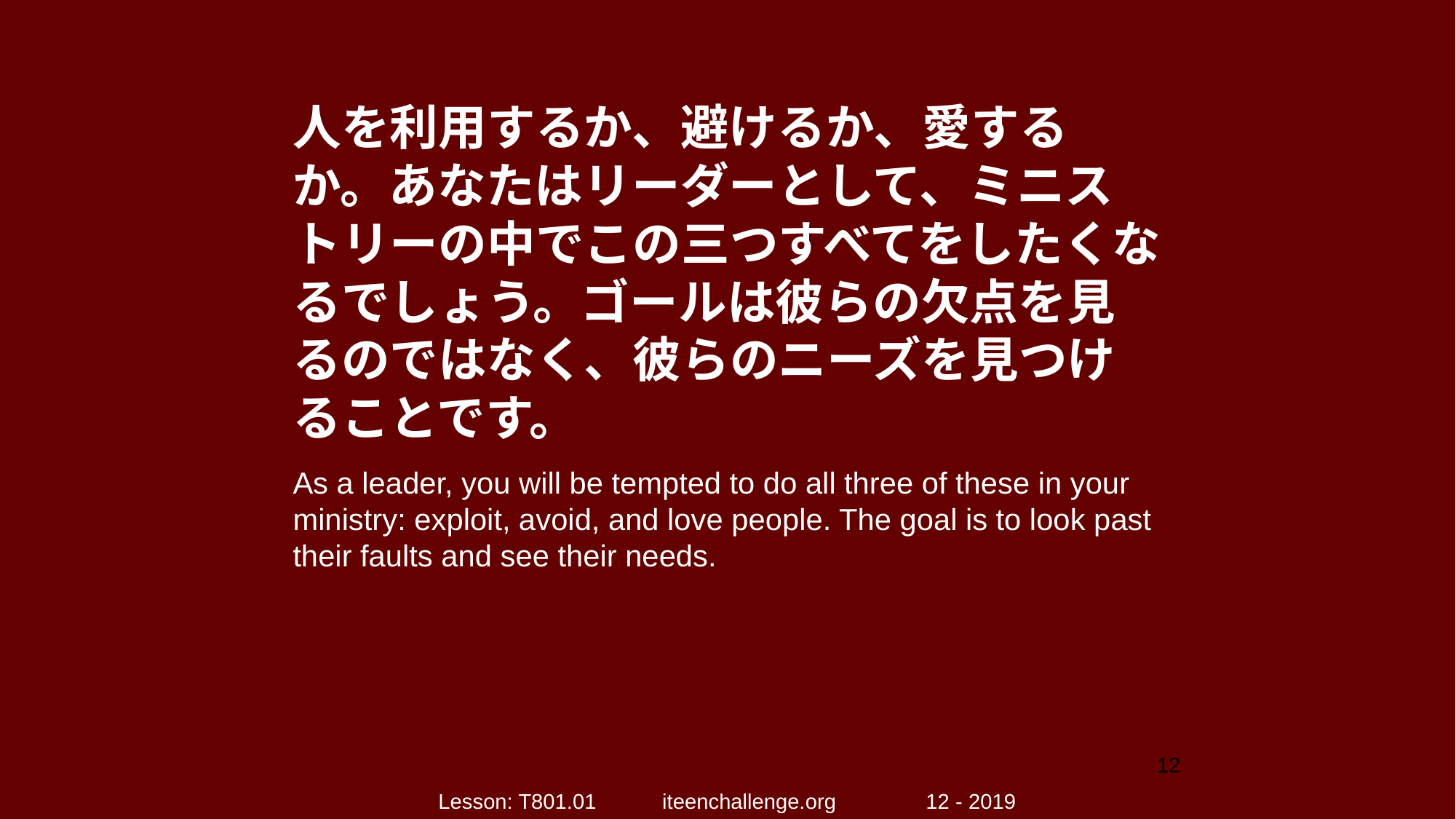

人を利用するか、避けるか、愛するか。あなたはリーダーとして、ミニストリーの中でこの三つすべてをしたくなるでしょう。ゴールは彼らの欠点を見るのではなく、彼らのニーズを見つけることです。
As a leader, you will be tempted to do all three of these in your ministry: exploit, avoid, and love people. The goal is to look past their faults and see their needs.
12
Lesson: T801.01           iteenchallenge.org               12 - 2019